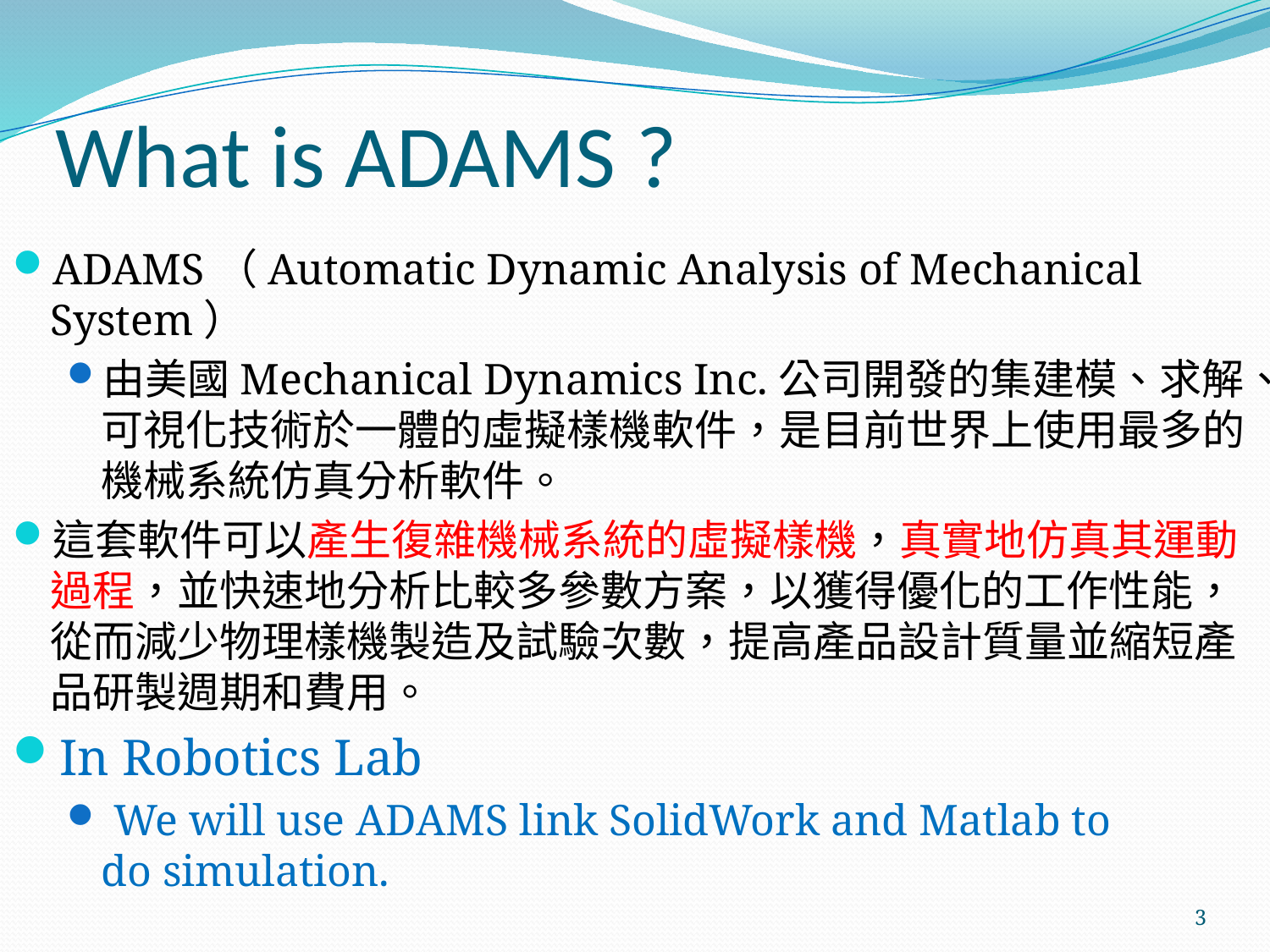

# What is ADAMS ?
ADAMS（Automatic Dynamic Analysis of Mechanical System）
由美國Mechanical Dynamics Inc.公司開發的集建模、求解、可視化技術於一體的虛擬樣機軟件，是目前世界上使用最多的機械系統仿真分析軟件。
這套軟件可以產生復雜機械系統的虛擬樣機，真實地仿真其運動過程，並快速地分析比較多參數方案，以獲得優化的工作性能，從而減少物理樣機製造及試驗次數，提高產品設計質量並縮短產品研製週期和費用。
In Robotics Lab
 We will use ADAMS link SolidWork and Matlab to do simulation.
3